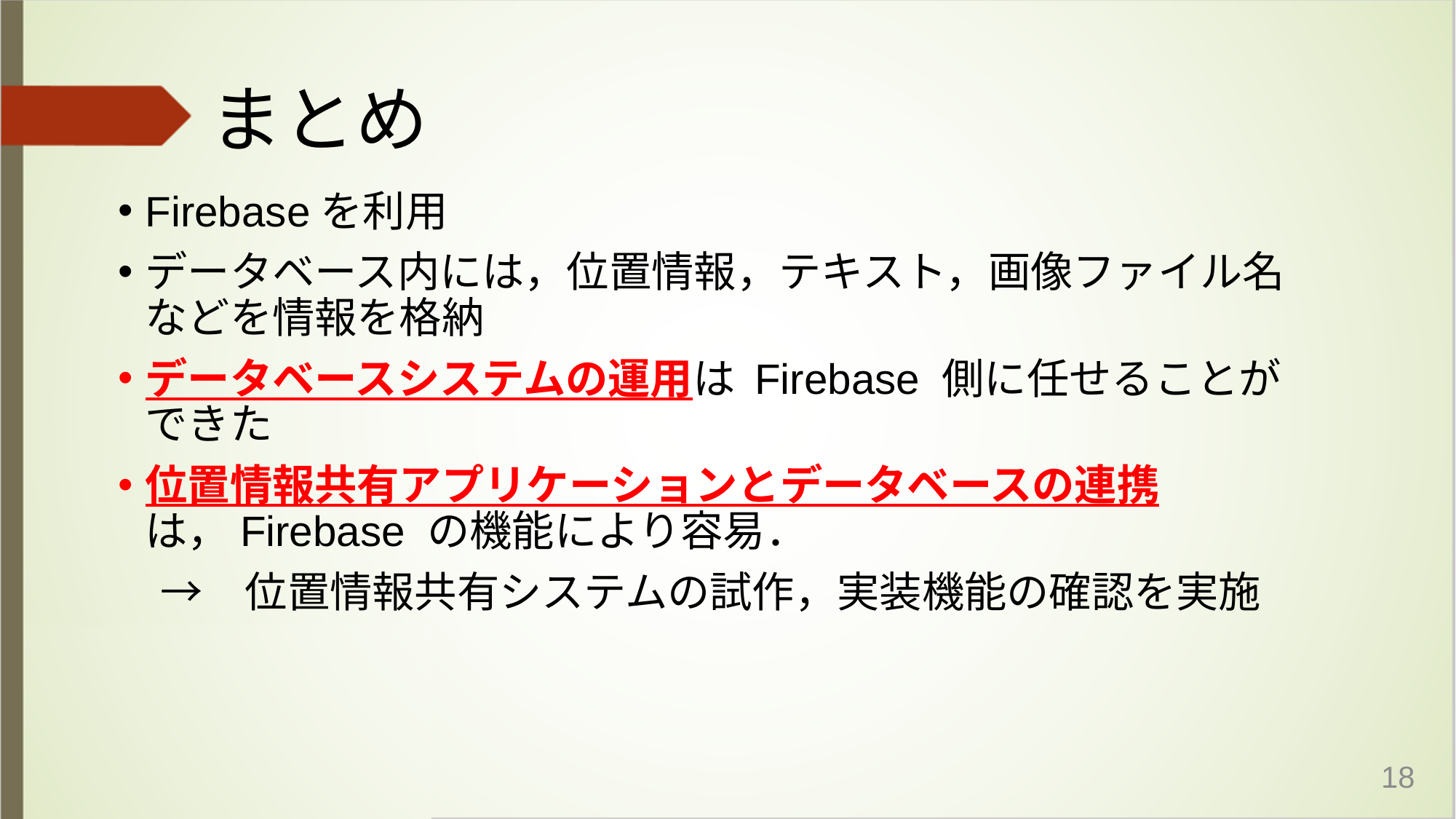

# まとめ
Firebaseを利用
データベース内には，位置情報，テキスト，画像ファイル名などを情報を格納
データベースシステムの運用は Firebase 側に任せることができた
位置情報共有アプリケーションとデータベースの連携は，Firebase の機能により容易．
　→　位置情報共有システムの試作，実装機能の確認を実施
18